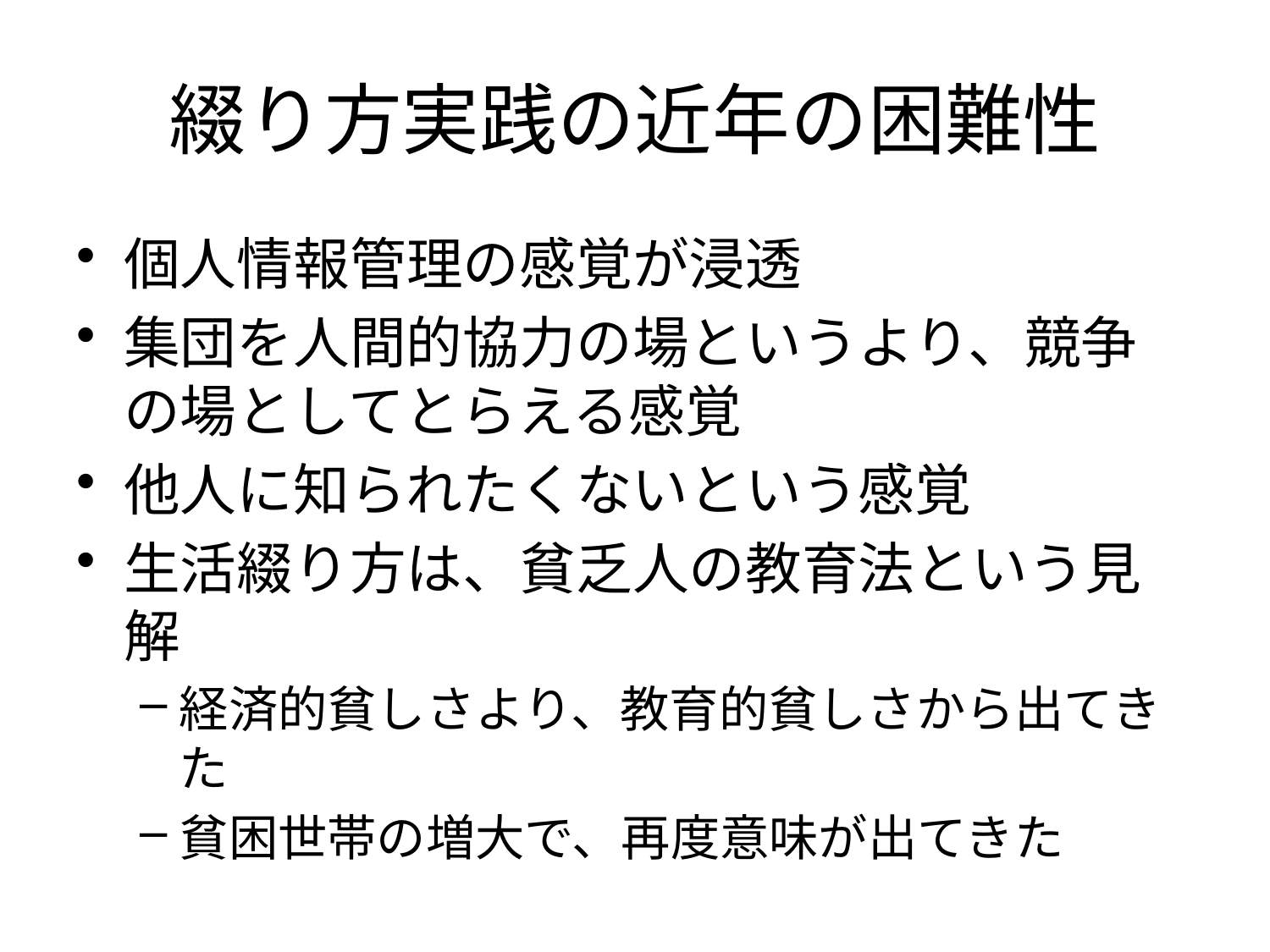

# 綴り方実践の近年の困難性
個人情報管理の感覚が浸透
集団を人間的協力の場というより、競争の場としてとらえる感覚
他人に知られたくないという感覚
生活綴り方は、貧乏人の教育法という見解
経済的貧しさより、教育的貧しさから出てきた
貧困世帯の増大で、再度意味が出てきた